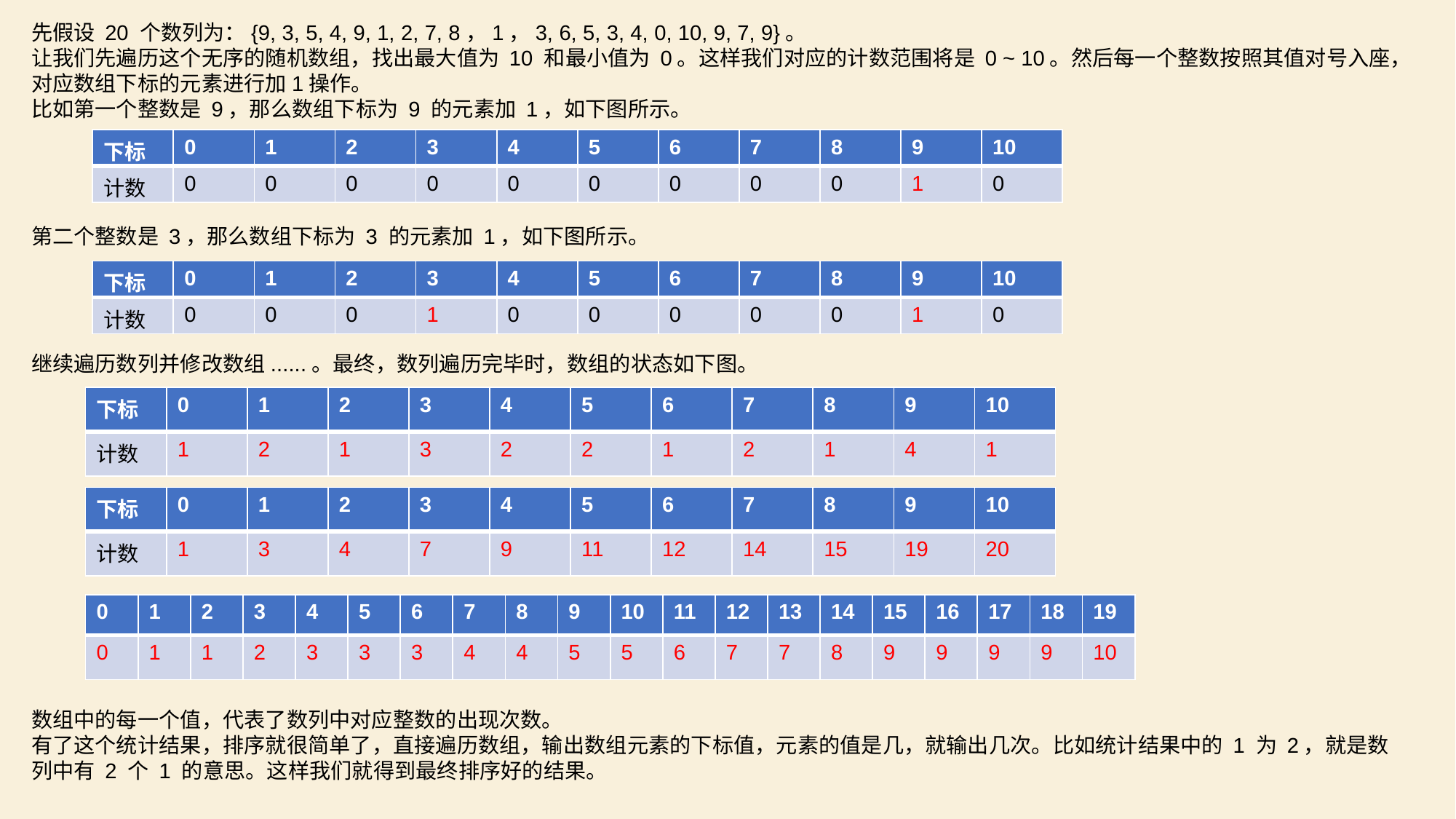

先假设 20 个数列为：{9, 3, 5, 4, 9, 1, 2, 7, 8，1，3, 6, 5, 3, 4, 0, 10, 9, 7, 9}。
让我们先遍历这个无序的随机数组，找出最大值为 10 和最小值为 0。这样我们对应的计数范围将是 0 ~ 10。然后每一个整数按照其值对号入座，对应数组下标的元素进行加1操作。
比如第一个整数是 9，那么数组下标为 9 的元素加 1，如下图所示。

第二个整数是 3，那么数组下标为 3 的元素加 1，如下图所示。

继续遍历数列并修改数组......。最终，数列遍历完毕时，数组的状态如下图。

数组中的每一个值，代表了数列中对应整数的出现次数。
有了这个统计结果，排序就很简单了，直接遍历数组，输出数组元素的下标值，元素的值是几，就输出几次。比如统计结果中的 1 为 2，就是数列中有 2 个 1 的意思。这样我们就得到最终排序好的结果。
| 下标 | 0 | 1 | 2 | 3 | 4 | 5 | 6 | 7 | 8 | 9 | 10 |
| --- | --- | --- | --- | --- | --- | --- | --- | --- | --- | --- | --- |
| 计数 | 0 | 0 | 0 | 0 | 0 | 0 | 0 | 0 | 0 | 1 | 0 |
| 下标 | 0 | 1 | 2 | 3 | 4 | 5 | 6 | 7 | 8 | 9 | 10 |
| --- | --- | --- | --- | --- | --- | --- | --- | --- | --- | --- | --- |
| 计数 | 0 | 0 | 0 | 1 | 0 | 0 | 0 | 0 | 0 | 1 | 0 |
| 下标 | 0 | 1 | 2 | 3 | 4 | 5 | 6 | 7 | 8 | 9 | 10 |
| --- | --- | --- | --- | --- | --- | --- | --- | --- | --- | --- | --- |
| 计数 | 1 | 2 | 1 | 3 | 2 | 2 | 1 | 2 | 1 | 4 | 1 |
| 下标 | 0 | 1 | 2 | 3 | 4 | 5 | 6 | 7 | 8 | 9 | 10 |
| --- | --- | --- | --- | --- | --- | --- | --- | --- | --- | --- | --- |
| 计数 | 1 | 3 | 4 | 7 | 9 | 11 | 12 | 14 | 15 | 19 | 20 |
| 0 | 1 | 2 | 3 | 4 | 5 | 6 | 7 | 8 | 9 | 10 | 11 | 12 | 13 | 14 | 15 | 16 | 17 | 18 | 19 |
| --- | --- | --- | --- | --- | --- | --- | --- | --- | --- | --- | --- | --- | --- | --- | --- | --- | --- | --- | --- |
| 0 | 1 | 1 | 2 | 3 | 3 | 3 | 4 | 4 | 5 | 5 | 6 | 7 | 7 | 8 | 9 | 9 | 9 | 9 | 10 |